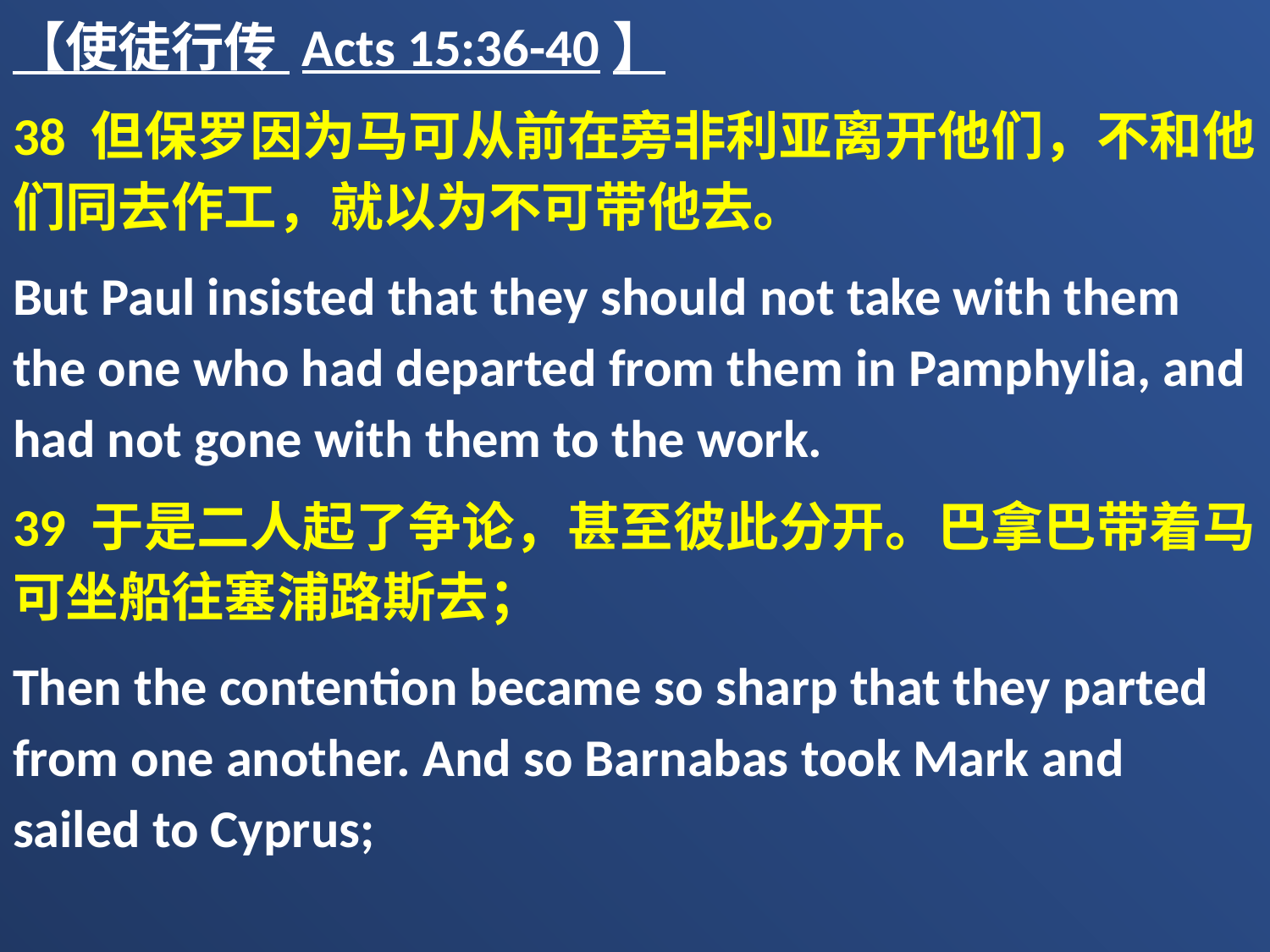

【使徒行传 Acts 15:36-40】
38 但保罗因为马可从前在旁非利亚离开他们，不和他们同去作工，就以为不可带他去。
But Paul insisted that they should not take with them the one who had departed from them in Pamphylia, and had not gone with them to the work.
39 于是二人起了争论，甚至彼此分开。巴拿巴带着马可坐船往塞浦路斯去；
Then the contention became so sharp that they parted from one another. And so Barnabas took Mark and sailed to Cyprus;